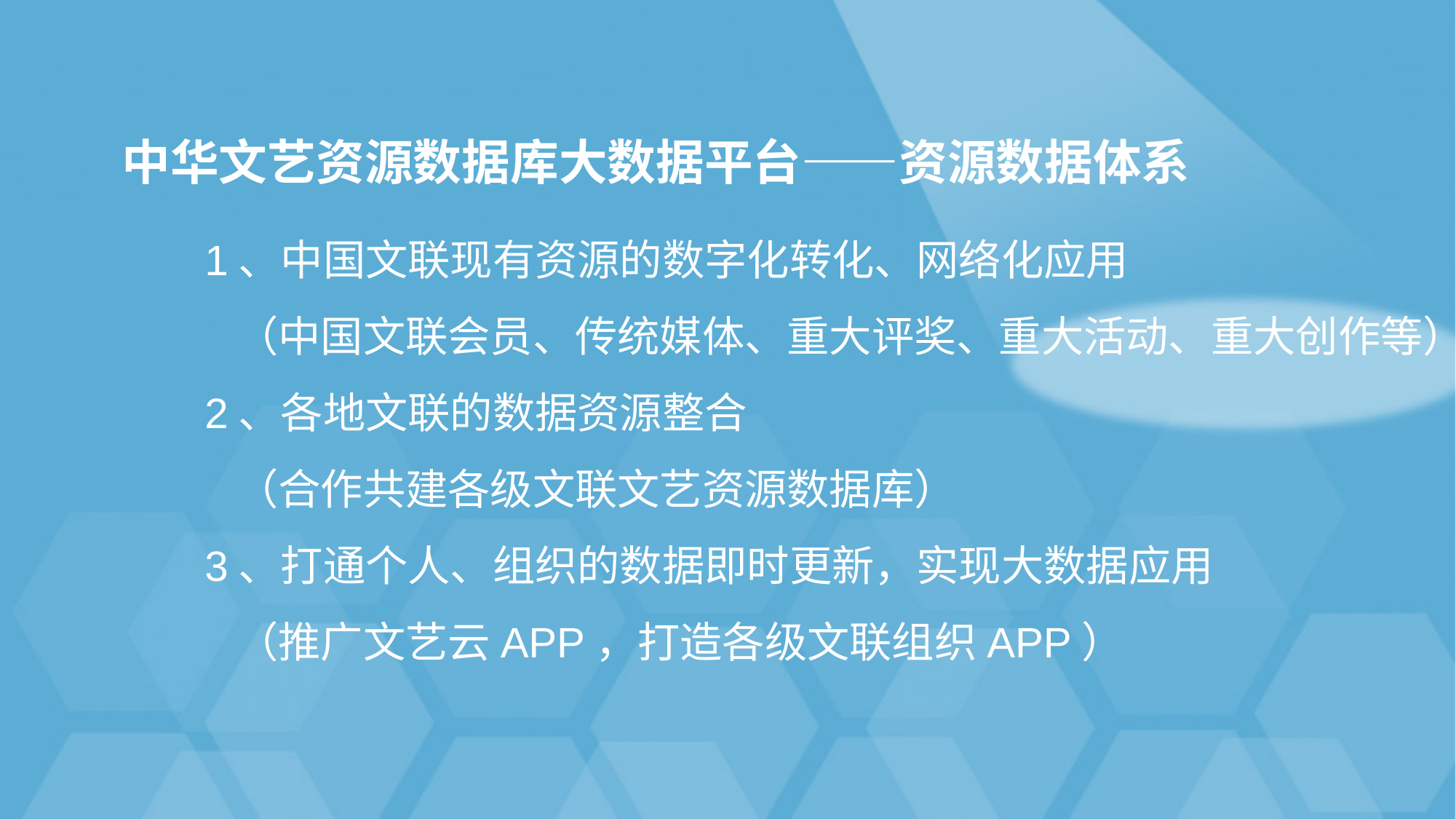

中华文艺资源数据库大数据平台——资源数据体系
       1、中国文联现有资源的数字化转化、网络化应用
           （中国文联会员、传统媒体、重大评奖、重大活动、重大创作等）
       2、各地文联的数据资源整合
           （合作共建各级文联文艺资源数据库）
       3、打通个人、组织的数据即时更新，实现大数据应用
           （推广文艺云APP，打造各级文联组织APP）